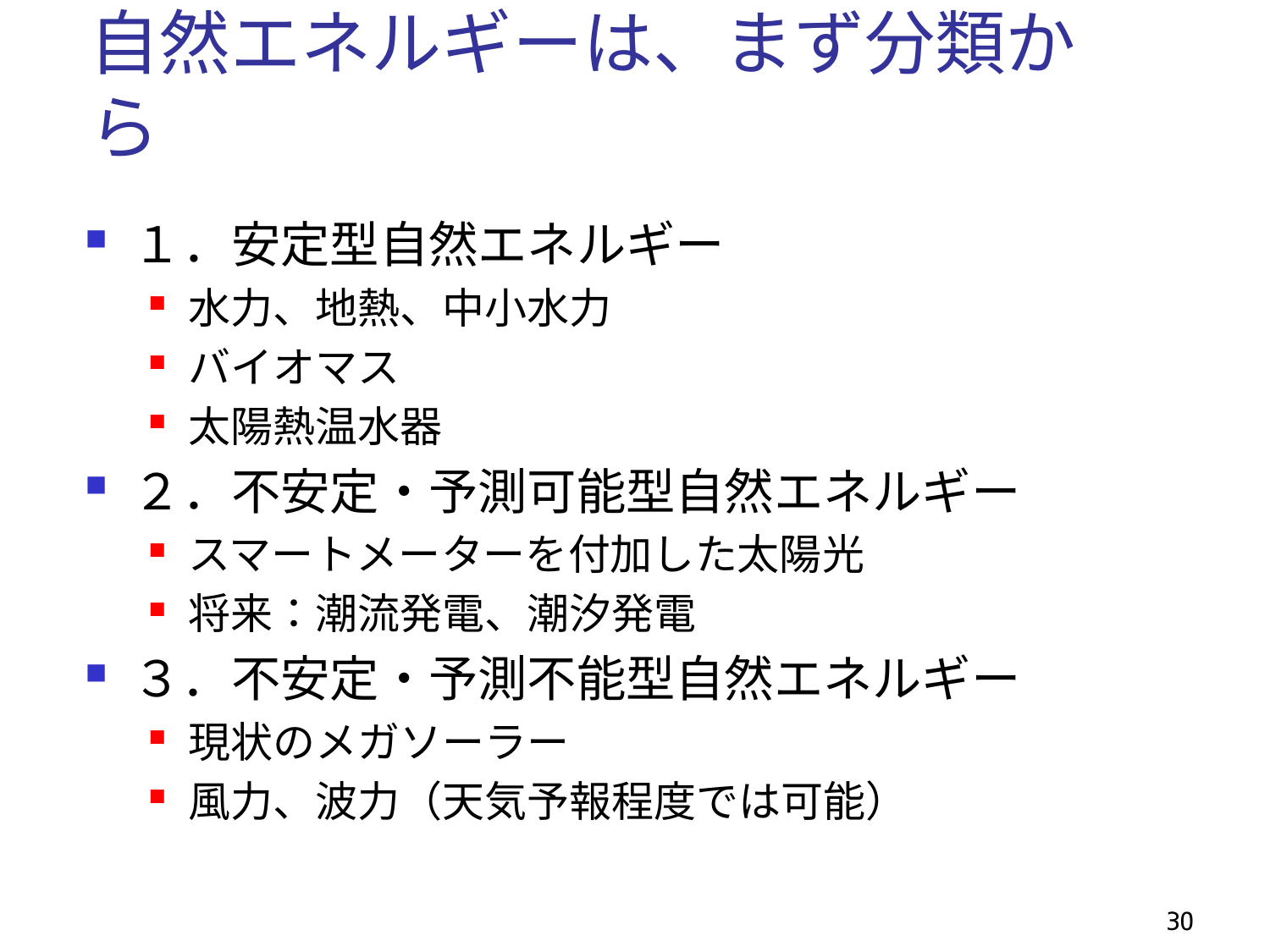

# 自然エネルギーは、まず分類から
１．安定型自然エネルギー
水力、地熱、中小水力
バイオマス
太陽熱温水器
２．不安定・予測可能型自然エネルギー
スマートメーターを付加した太陽光
将来：潮流発電、潮汐発電
３．不安定・予測不能型自然エネルギー
現状のメガソーラー
風力、波力（天気予報程度では可能）
30